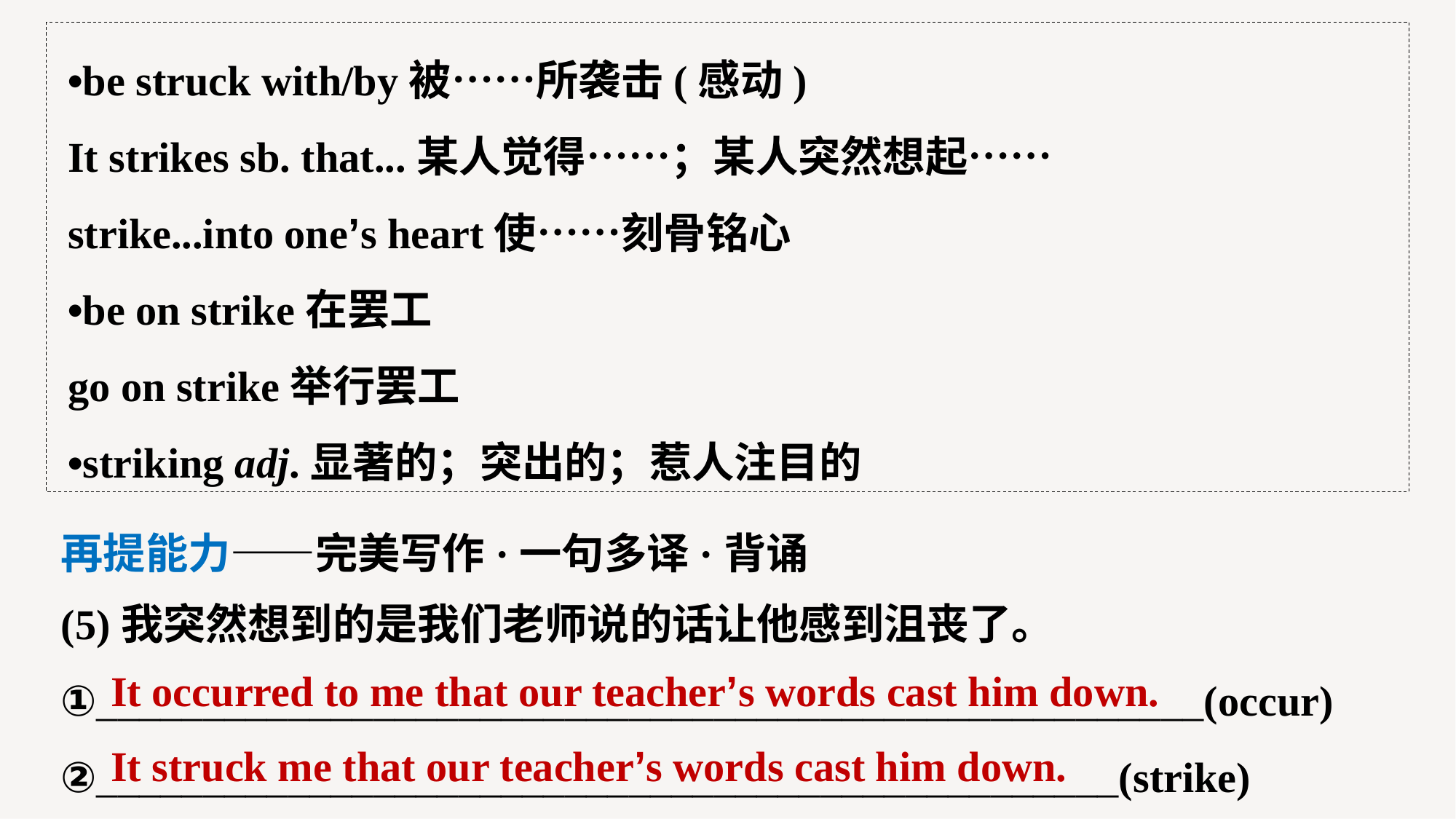

•be struck with/by被……所袭击(感动)
It strikes sb. that...某人觉得……；某人突然想起……
strike...into one’s heart使……刻骨铭心
•be on strike在罢工
go on strike举行罢工
•striking adj.显著的；突出的；惹人注目的
再提能力——完美写作·一句多译·背诵
(5)我突然想到的是我们老师说的话让他感到沮丧了。
①____________________________________________________(occur)
②________________________________________________(strike)
It occurred to me that our teacher’s words cast him down.
It struck me that our teacher’s words cast him down.